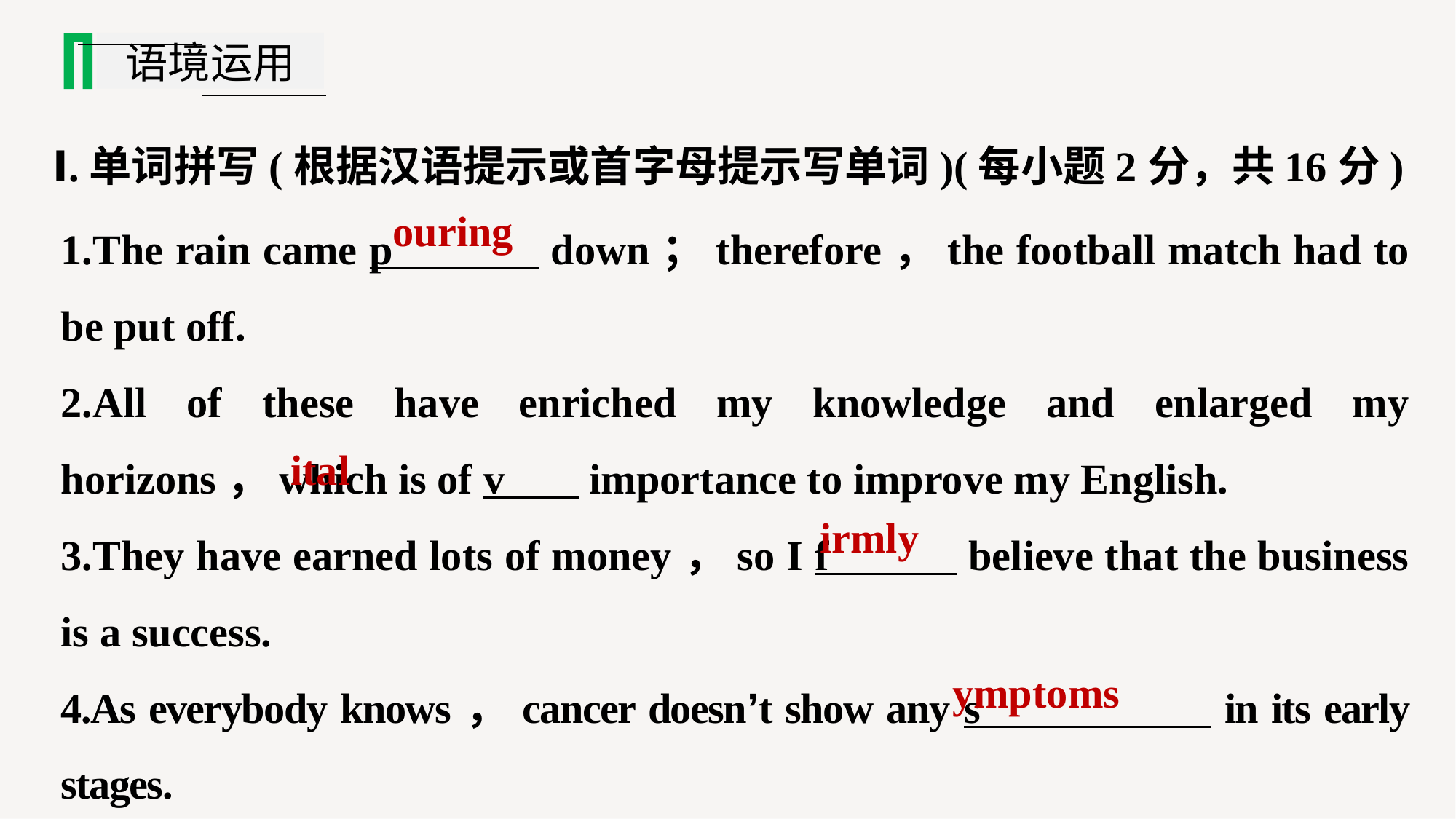

语境运用

Ⅰ.单词拼写(根据汉语提示或首字母提示写单词)(每小题2分，共16分)
1.The rain came p             down；therefore，the football match had to be put off.
2.All of these have enriched my knowledge and enlarged my horizons，which is of v        importance to improve my English.
3.They have earned lots of money，so I f            believe that the business is a success.
4.As everybody knows，cancer doesn’t show any s                  in its early stages.
ouring
ital
irmly
ymptoms